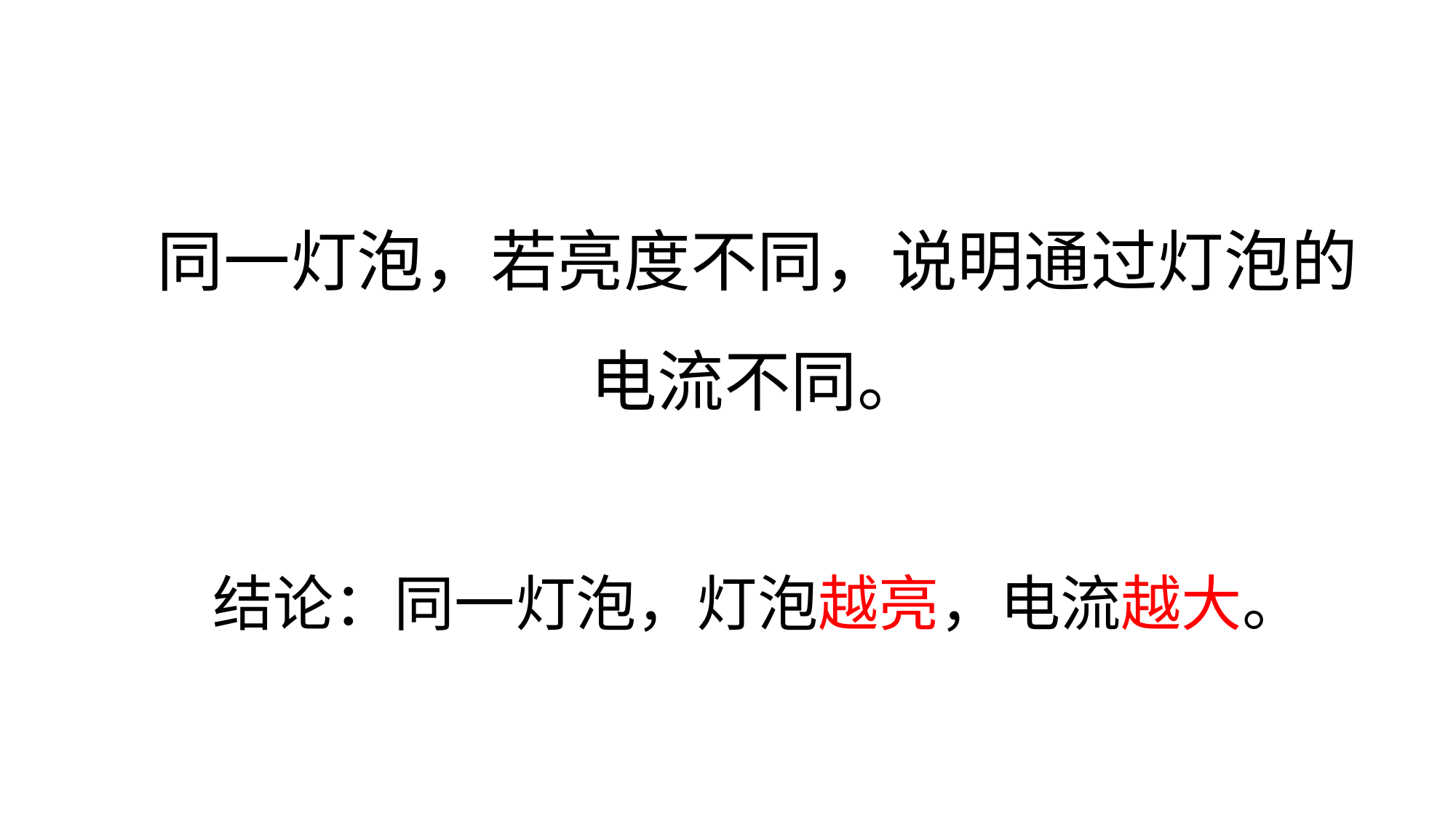

同一灯泡，若亮度不同，说明通过灯泡的电流不同。

结论：同一灯泡，灯泡越亮，电流越大。